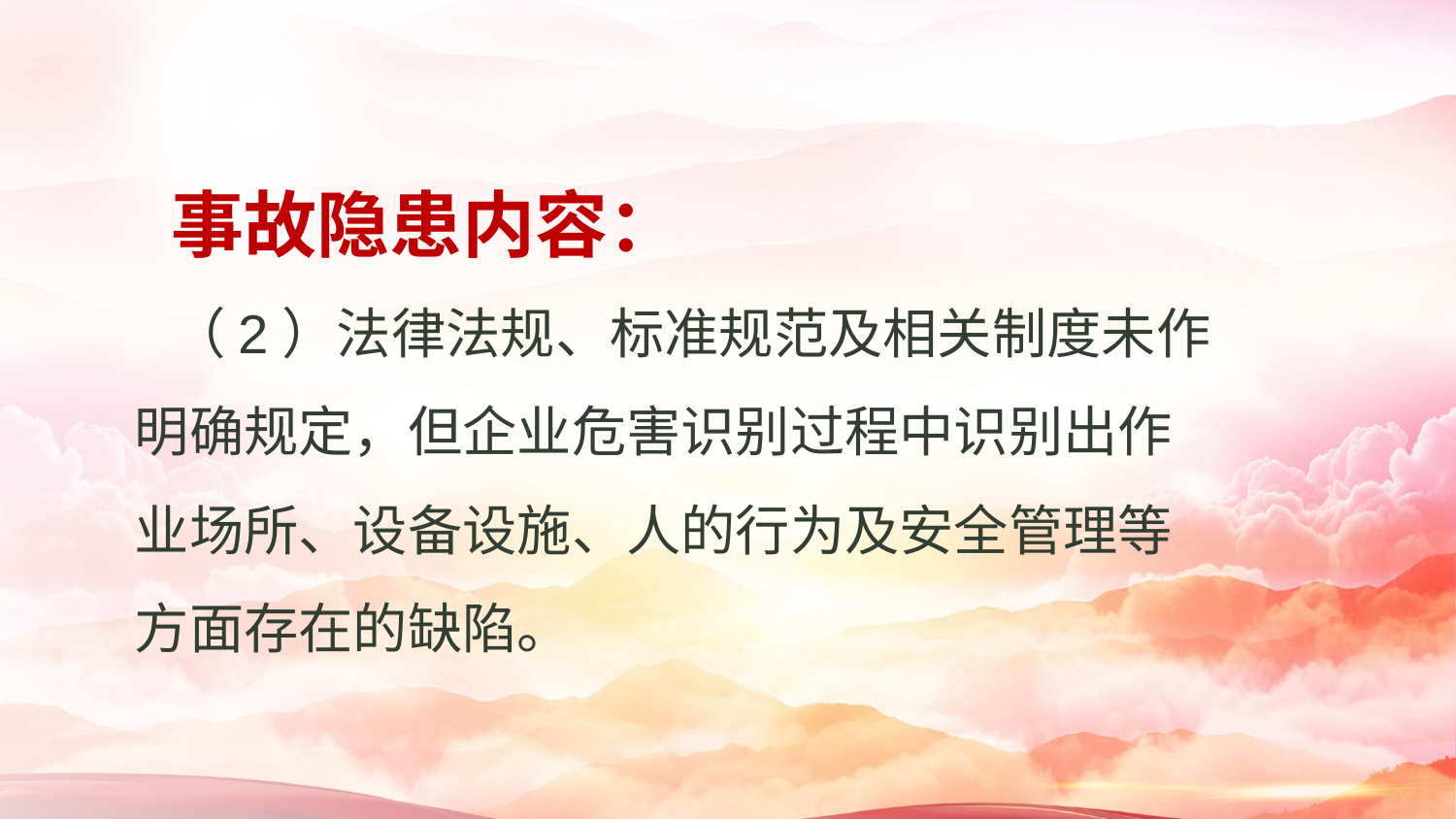

事故隐患内容：
（2）法律法规、标准规范及相关制度未作明确规定，但企业危害识别过程中识别出作业场所、设备设施、人的行为及安全管理等方面存在的缺陷。